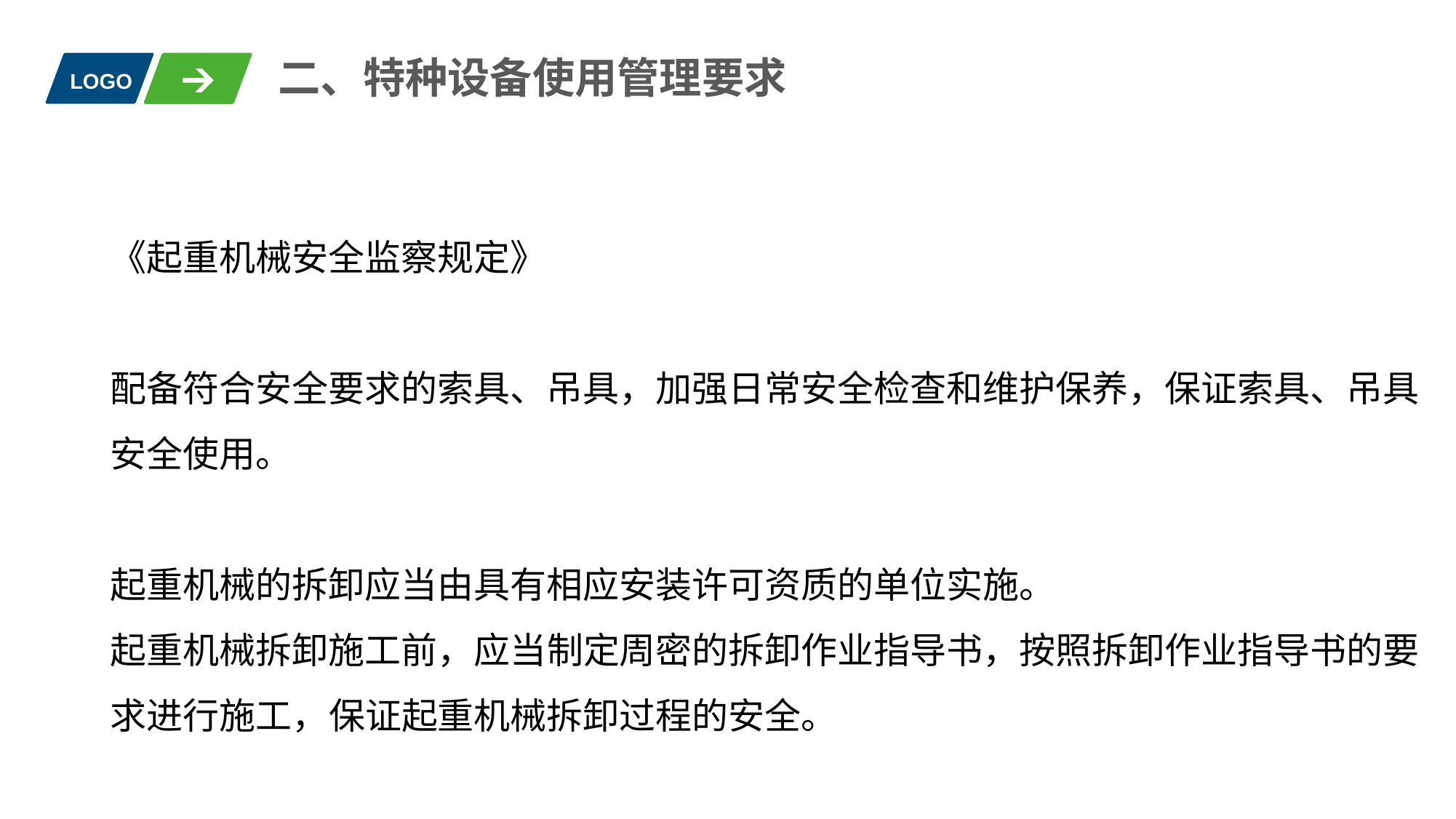

二、特种设备使用管理要求

LOGO

《起重机械安全监察规定》

配备符合安全要求的索具、吊具，加强日常安全检查和维护保养，保证索具、吊具安全使用。

起重机械的拆卸应当由具有相应安装许可资质的单位实施。
起重机械拆卸施工前，应当制定周密的拆卸作业指导书，按照拆卸作业指导书的要求进行施工，保证起重机械拆卸过程的安全。